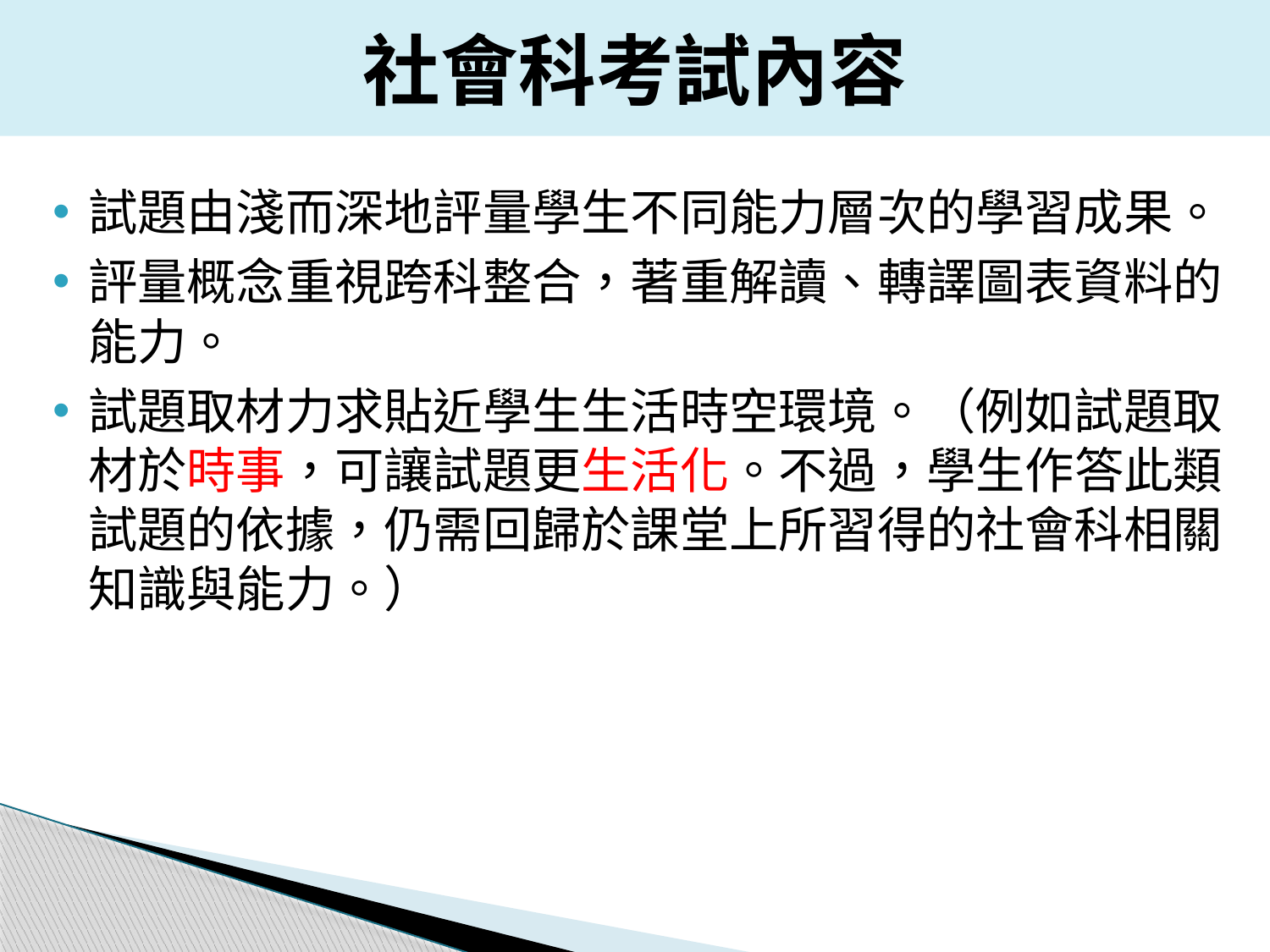

社會科考試內容
試題由淺而深地評量學生不同能力層次的學習成果。
評量概念重視跨科整合，著重解讀、轉譯圖表資料的能力。
試題取材力求貼近學生生活時空環境。（例如試題取材於時事，可讓試題更生活化。不過，學生作答此類試題的依據，仍需回歸於課堂上所習得的社會科相關知識與能力。）